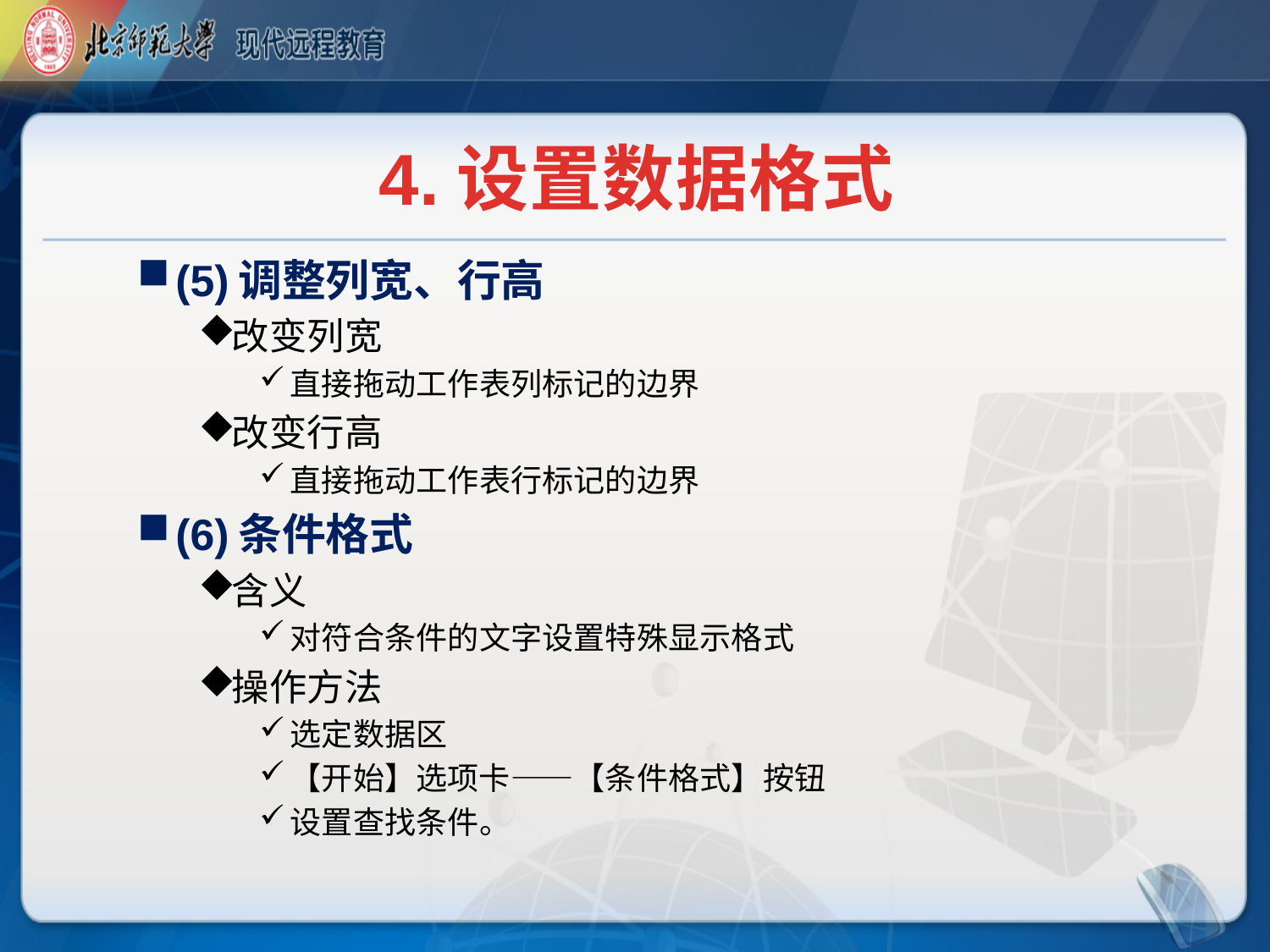

# 4.设置数据格式
(5)调整列宽、行高
改变列宽
直接拖动工作表列标记的边界
改变行高
直接拖动工作表行标记的边界
(6)条件格式
含义
对符合条件的文字设置特殊显示格式
操作方法
选定数据区
【开始】选项卡——【条件格式】按钮
设置查找条件。